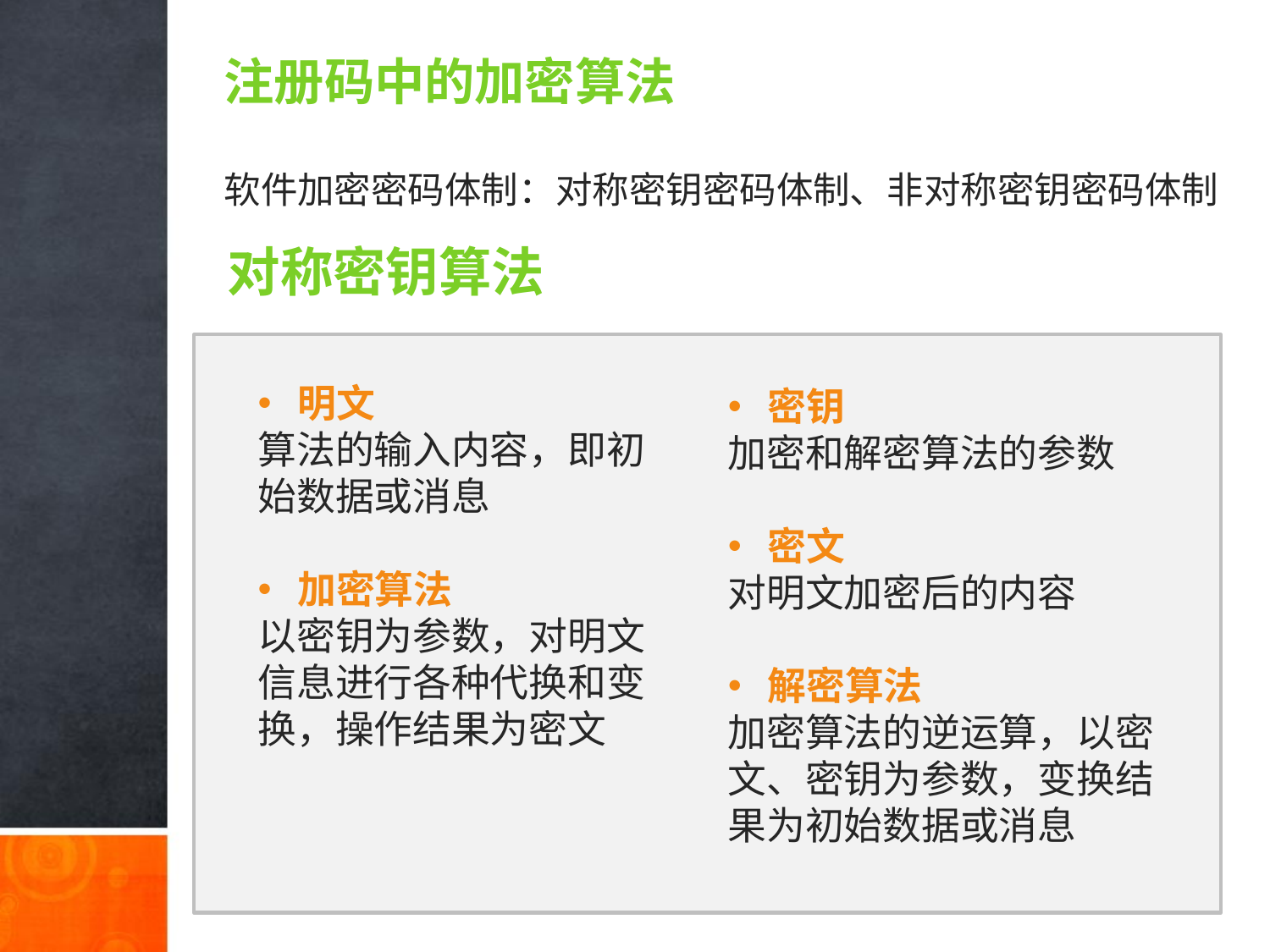

注册码中的加密算法

软件加密密码体制：对称密钥密码体制、非对称密钥密码体制
对称密钥算法

明文
算法的输入内容，即初始数据或消息

加密算法
以密钥为参数，对明文信息进行各种代换和变换，操作结果为密文

密钥
加密和解密算法的参数

密文
对明文加密后的内容

解密算法
加密算法的逆运算，以密文、密钥为参数，变换结果为初始数据或消息